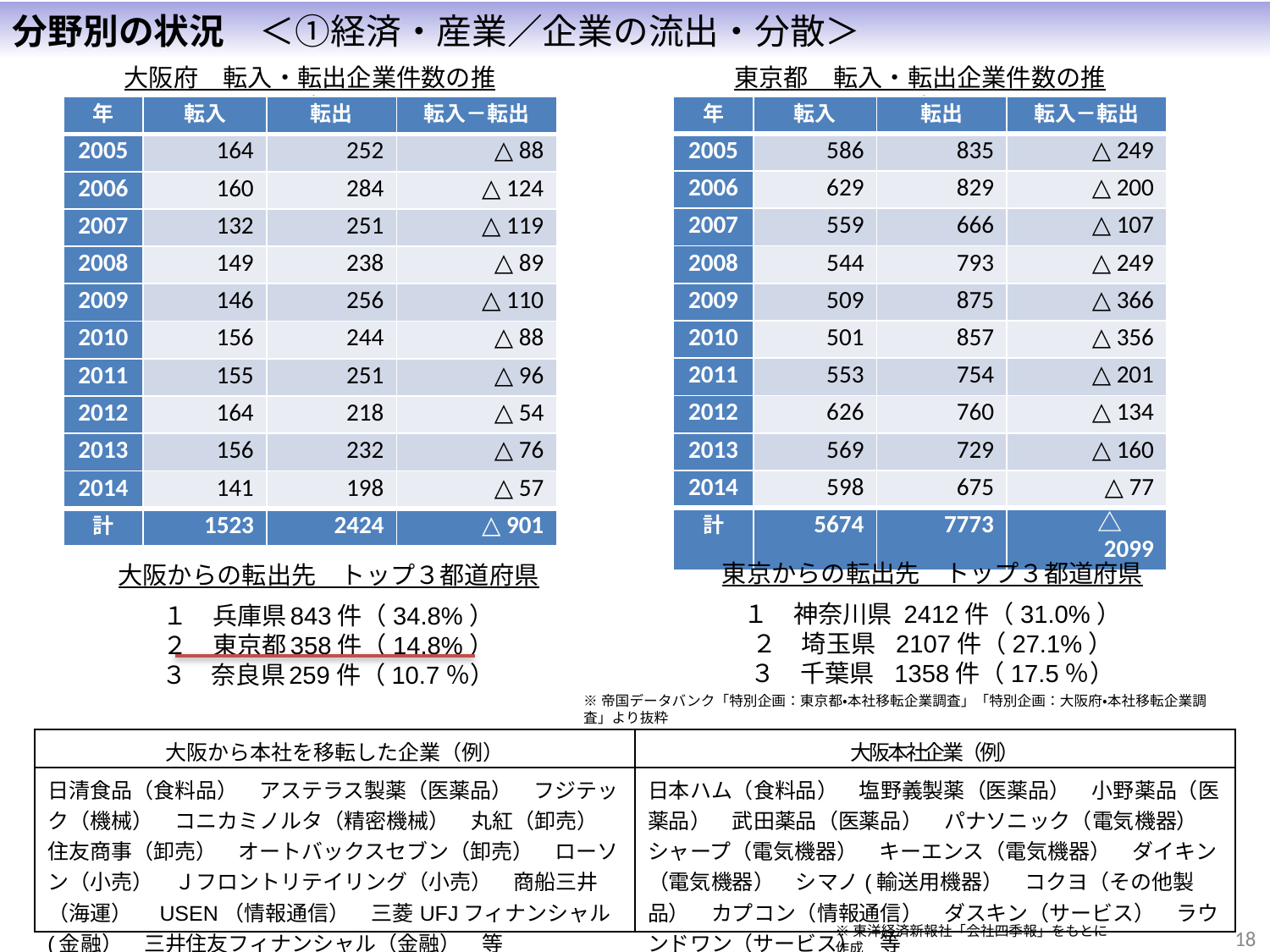

分野別の状況　＜①経済・産業／企業の流出・分散＞
大阪府　転入・転出企業件数の推移
東京都　転入・転出企業件数の推移
| 年 | 転入 | 転出 | 転入－転出 |
| --- | --- | --- | --- |
| 2005 | 586 | 835 | △ 249 |
| 2006 | 629 | 829 | △ 200 |
| 2007 | 559 | 666 | △ 107 |
| 2008 | 544 | 793 | △ 249 |
| 2009 | 509 | 875 | △ 366 |
| 2010 | 501 | 857 | △ 356 |
| 2011 | 553 | 754 | △ 201 |
| 2012 | 626 | 760 | △ 134 |
| 2013 | 569 | 729 | △ 160 |
| 2014 | 598 | 675 | △ 77 |
| 計 | 5674 | 7773 | △　2099 |
| 年 | 転入 | 転出 | 転入－転出 |
| --- | --- | --- | --- |
| 2005 | 164 | 252 | △ 88 |
| 2006 | 160 | 284 | △ 124 |
| 2007 | 132 | 251 | △ 119 |
| 2008 | 149 | 238 | △ 89 |
| 2009 | 146 | 256 | △ 110 |
| 2010 | 156 | 244 | △ 88 |
| 2011 | 155 | 251 | △ 96 |
| 2012 | 164 | 218 | △ 54 |
| 2013 | 156 | 232 | △ 76 |
| 2014 | 141 | 198 | △ 57 |
| 計 | 1523 | 2424 | △ 901 |
東京からの転出先　トップ３都道府県
１　神奈川県 2412件（31.0%）
２　埼玉県	  2107件（27.1%）
３　千葉県	  1358件（17.5％）
大阪からの転出先　トップ３都道府県
１　兵庫県	843件（34.8%）
２　東京都	358件（14.8%）
３　奈良県	259件（10.7％）
※帝国データバンク「特別企画：東京都・本社移転企業調査」「特別企画：大阪府・本社移転企業調査」より抜粋
| 大阪から本社を移転した企業（例） | 大阪本社企業（例） |
| --- | --- |
| 日清食品（食料品）　アステラス製薬（医薬品）　フジテック（機械）　コニカミノルタ（精密機械）　丸紅（卸売）　住友商事（卸売）　オートバックスセブン（卸売）　ローソン（小売）　Ｊフロントリテイリング（小売）　商船三井（海運）　USEN（情報通信）　三菱UFJフィナンシャル(金融）　三井住友フィナンシャル（金融）　等 | 日本ハム（食料品）　塩野義製薬（医薬品）　小野薬品（医薬品）　武田薬品（医薬品）　パナソニック（電気機器）　シャープ（電気機器）　キーエンス（電気機器）　ダイキン（電気機器）　シマノ(輸送用機器）　コクヨ（その他製品）　カプコン（情報通信）　ダスキン（サービス）　ラウンドワン（サービス）　等 |
※東洋経済新報社「会社四季報」をもとに作成
18